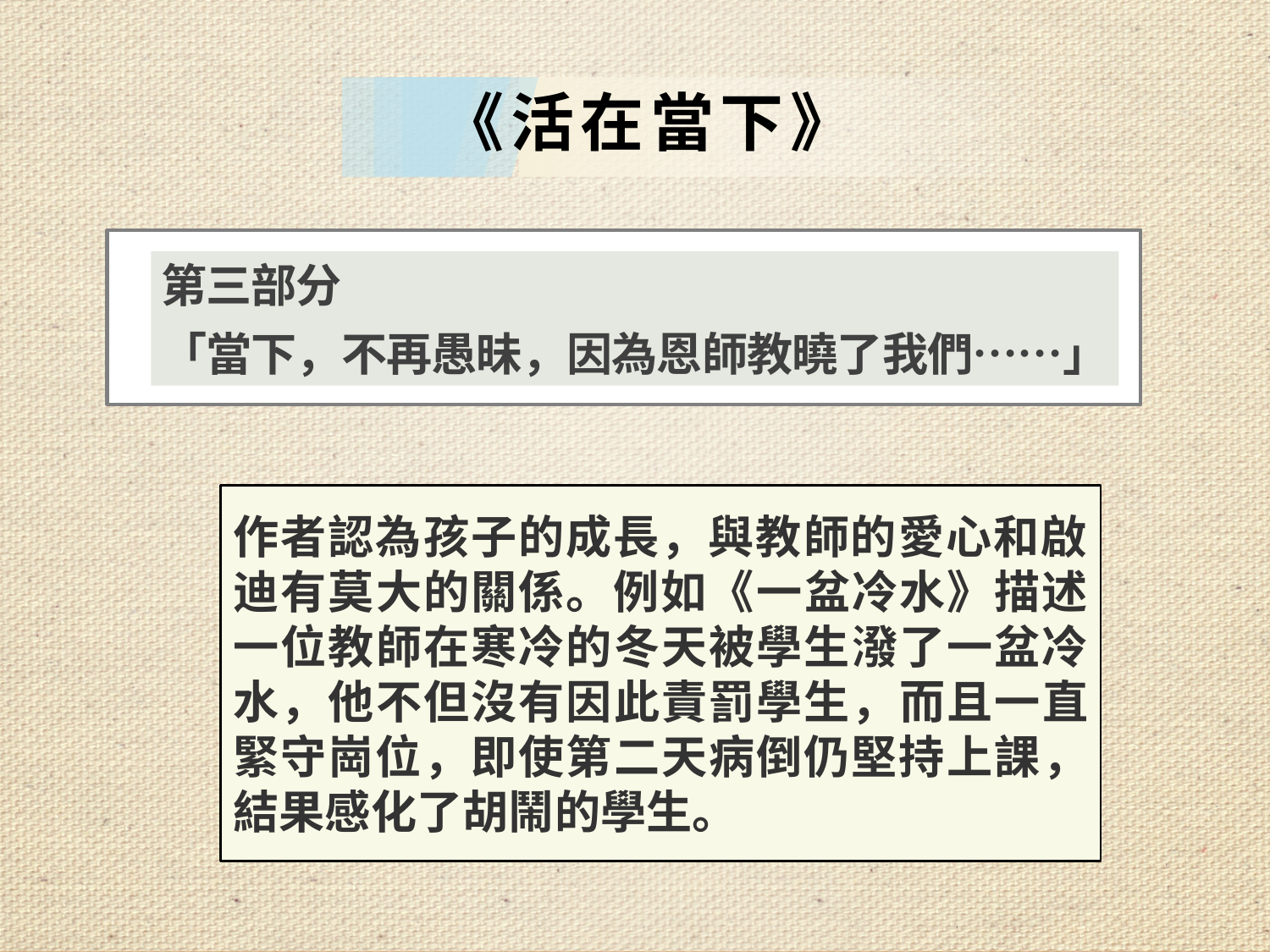

《活在當下》

第三部分
「當下，不再愚昧，因為恩師教曉了我們……」

作者認為孩子的成長，與教師的愛心和啟迪有莫大的關係。例如《一盆冷水》描述一位教師在寒冷的冬天被學生潑了一盆冷水，他不但沒有因此責罰學生，而且一直緊守崗位，即使第二天病倒仍堅持上課，結果感化了胡鬧的學生。